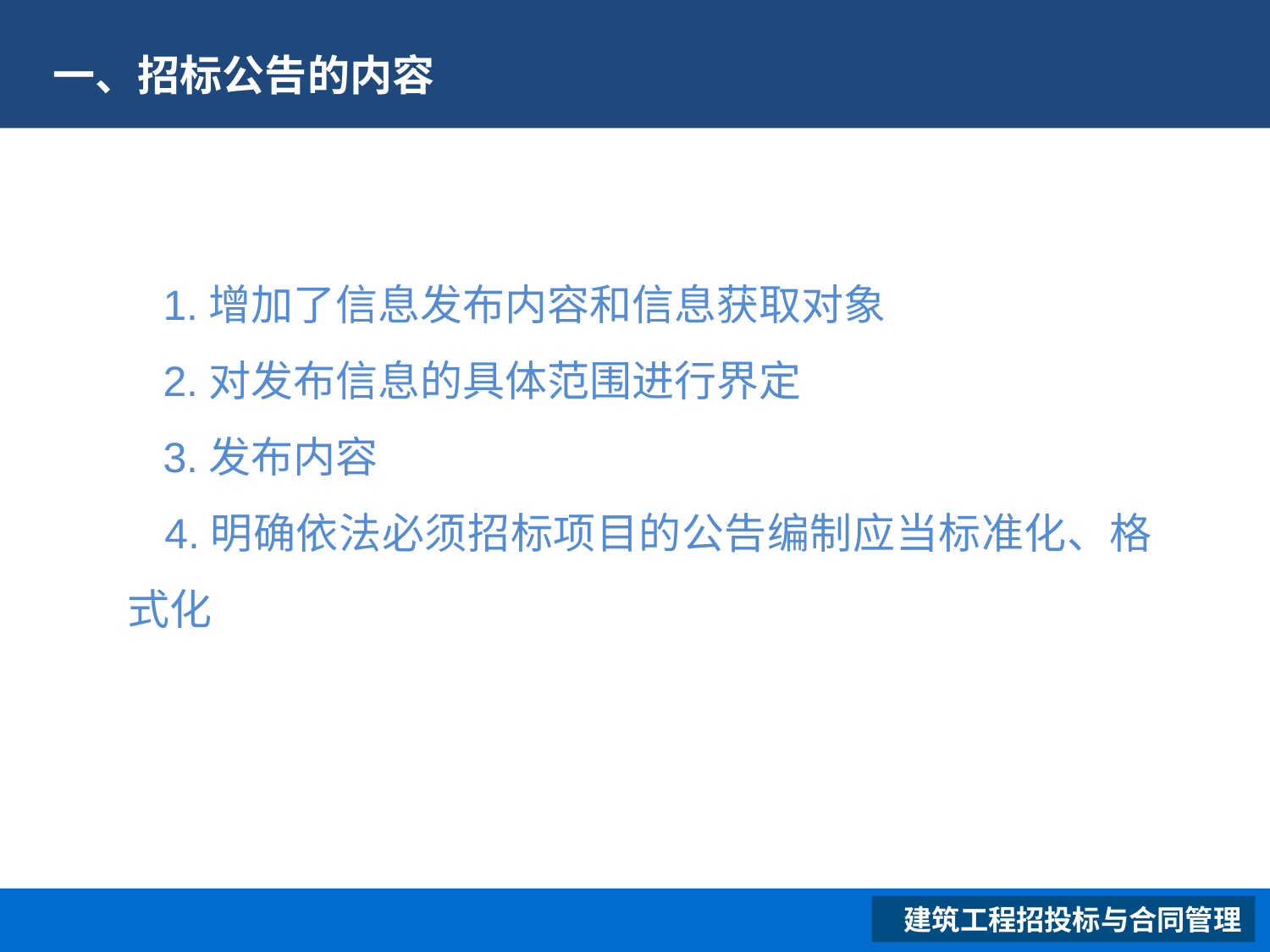

# 一、招标公告的内容
   1.增加了信息发布内容和信息获取对象
   2.对发布信息的具体范围进行界定
   3.发布内容
   4.明确依法必须招标项目的公告编制应当标准化、格式化

  建筑工程招投标与合同管理
XXXXXXXXXXXXXXXXXX